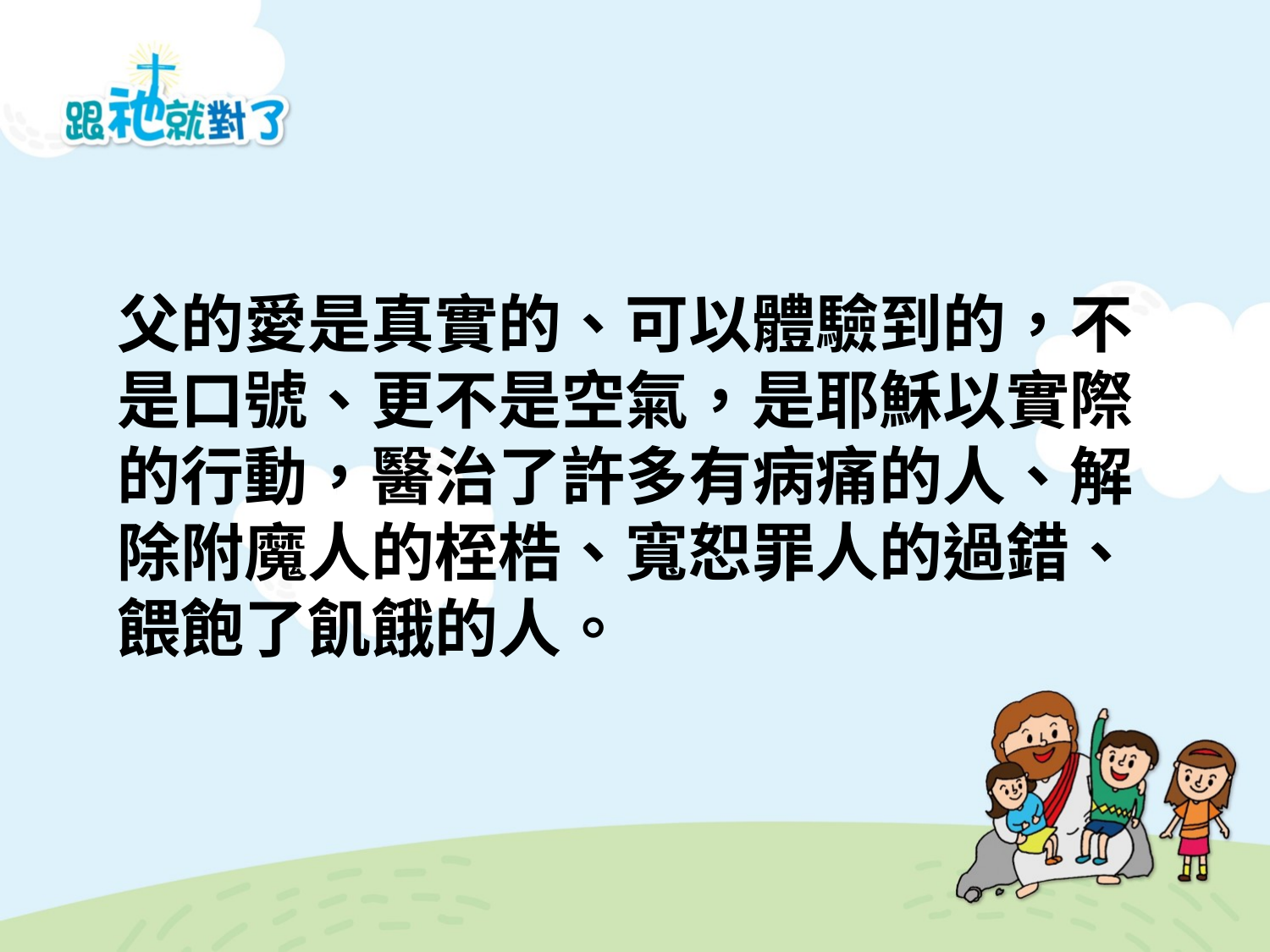

父的愛是真實的、可以體驗到的，不是口號、更不是空氣，是耶穌以實際的行動，醫治了許多有病痛的人、解除附魔人的桎梏、寬恕罪人的過錯、餵飽了飢餓的人。